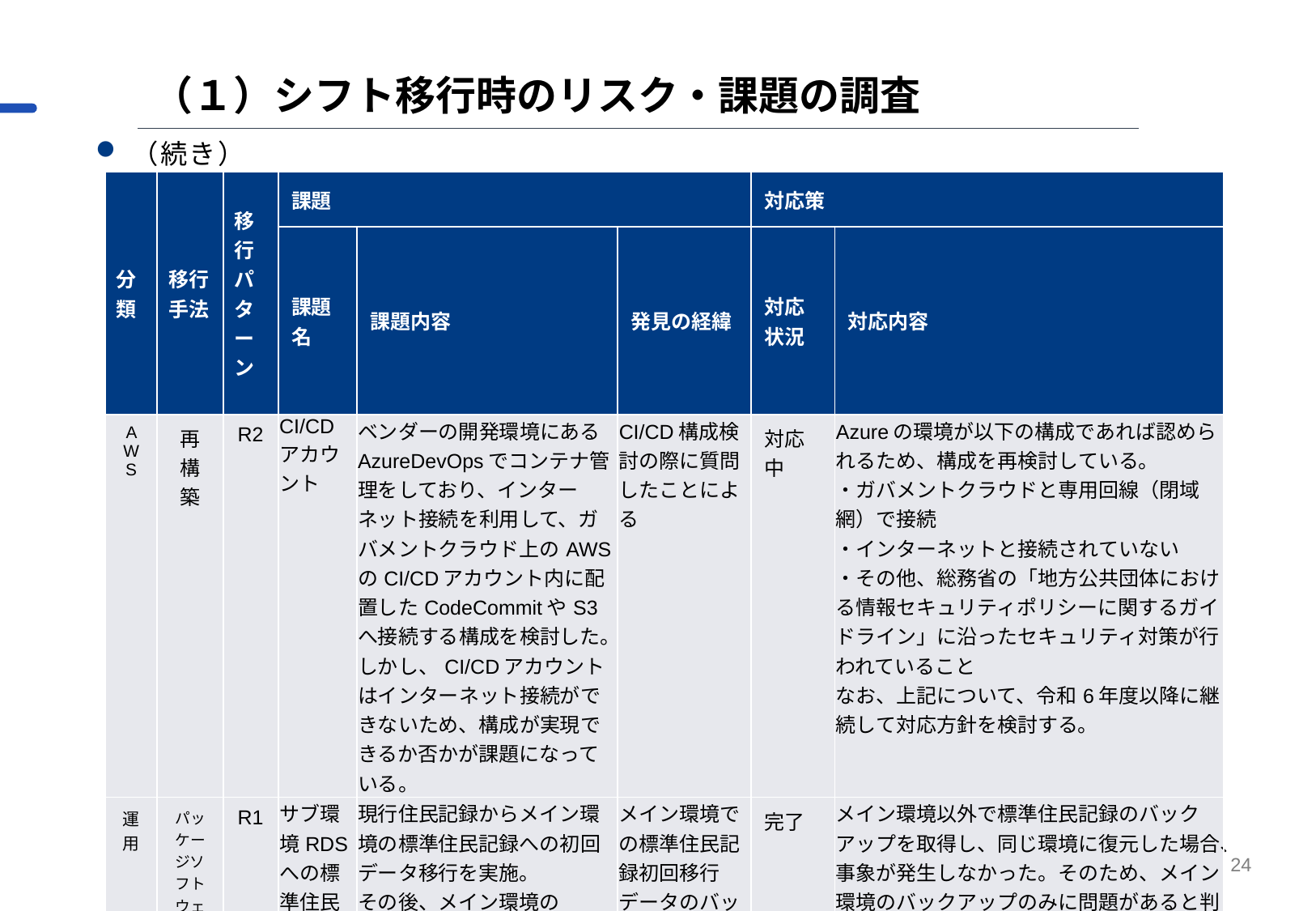

（１）シフト移行時のリスク・課題の調査
（続き）
| 分類 | 移行手法 | 移行 パターン | 課題 |  |  | 対応策 |  |
| --- | --- | --- | --- | --- | --- | --- | --- |
|  |  |  | 課題名 | 課題内容 | 発見の経緯 | 対応状況 | 対応内容 |
| AWS | 再構築 | R2 | CI/CDアカウント | ベンダーの開発環境にあるAzureDevOpsでコンテナ管理をしており、インターネット接続を利用して、ガバメントクラウド上のAWSのCI/CDアカウント内に配置したCodeCommitやS3へ接続する構成を検討した。 しかし、CI/CDアカウントはインターネット接続ができないため、構成が実現できるか否かが課題になっている。 | CI/CD構成検討の際に質問したことによる | 対応中 | Azureの環境が以下の構成であれば認められるため、構成を再検討している。 ・ガバメントクラウドと専用回線（閉域網）で接続 ・インターネットと接続されていない ・その他、総務省の「地方公共団体における情報セキュリティポリシーに関するガイドライン」に沿ったセキュリティ対策が行われていること なお、上記について、令和6年度以降に継続して対応方針を検討する。 |
| 運用 | パッケージソフトウェアのバージョンアップ | R1 | サブ環境RDSへの標準住民記録のデータ反映エラー | 現行住民記録からメイン環境の標準住民記録への初回データ移行を実施。 その後、メイン環境のDataPumpでバックアップを取得し、サブ環境のRDSに標準住民記録の表領域を復元しようとした所、統計情報のインポートに失敗し、エラーが出力された。 | メイン環境での標準住民記録初回移行データのバックアップをサブ環境に復元した際に発覚。 | 完了 | メイン環境以外で標準住民記録のバックアップを取得し、同じ環境に復元した場合、事象が発生しなかった。そのため、メイン環境のバックアップのみに問題があると判断し、ワークテーブルにデータを退避された後、該当テーブルを全て再作成（Drop→Create)し、データを復元し、バックアップを他環境に復元した所、事象が解消された。 |
24